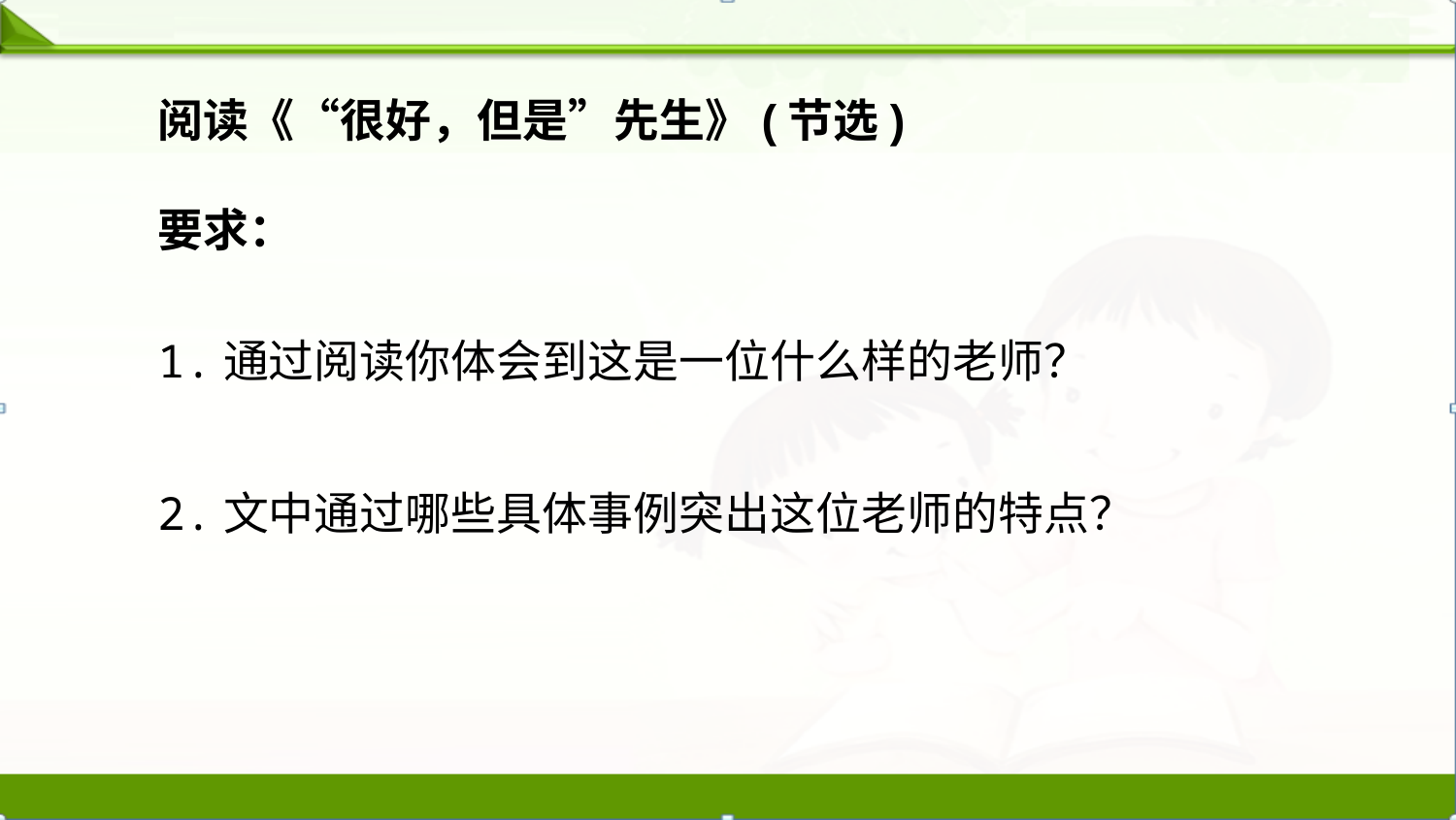

阅读《“很好，但是”先生》(节选)

要求：

1.通过阅读你体会到这是一位什么样的老师？

2.文中通过哪些具体事例突出这位老师的特点？